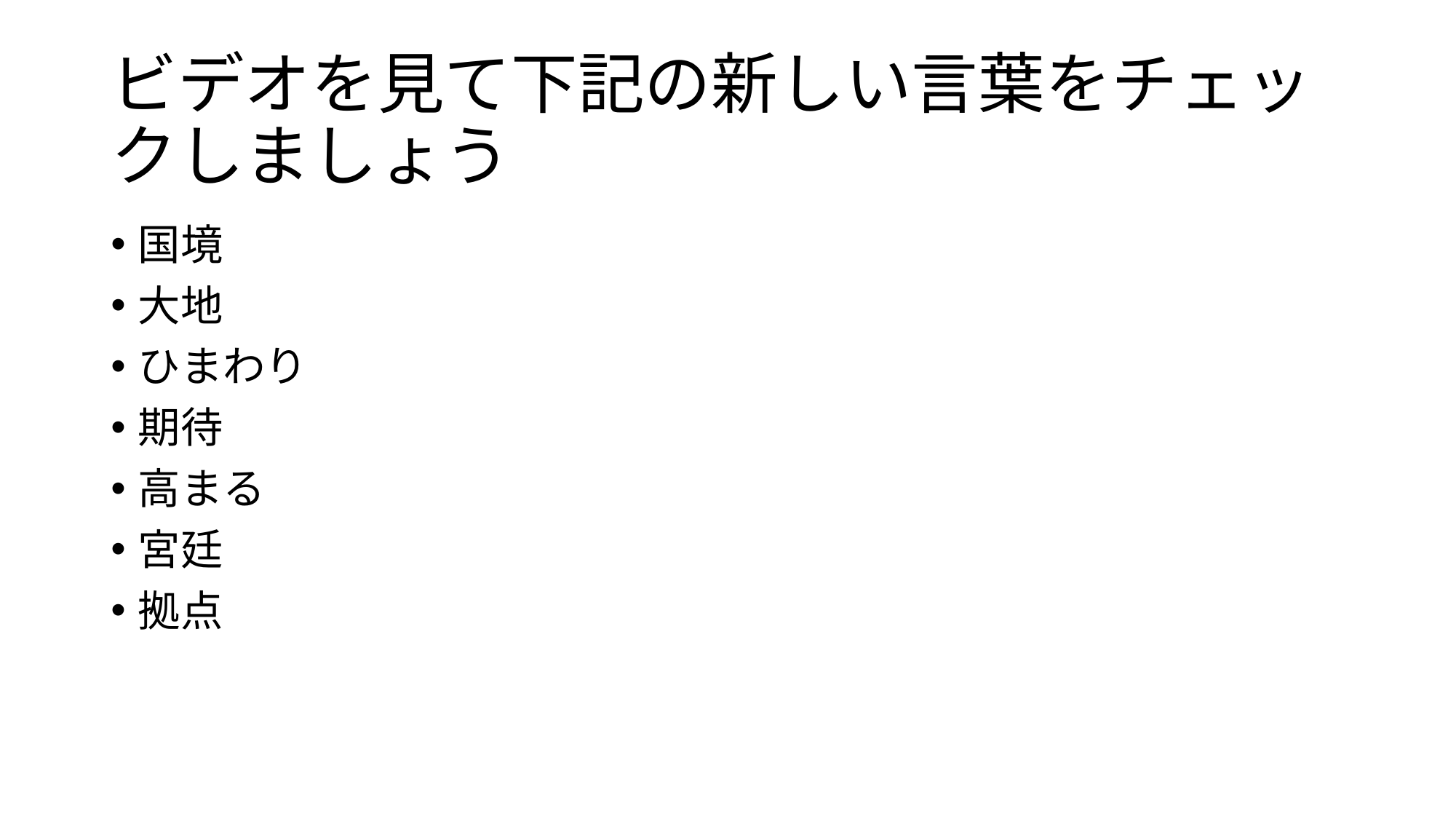

# ビデオを見て下記の新しい言葉をチェックしましょう
国境
大地
ひまわり
期待
高まる
宮廷
拠点